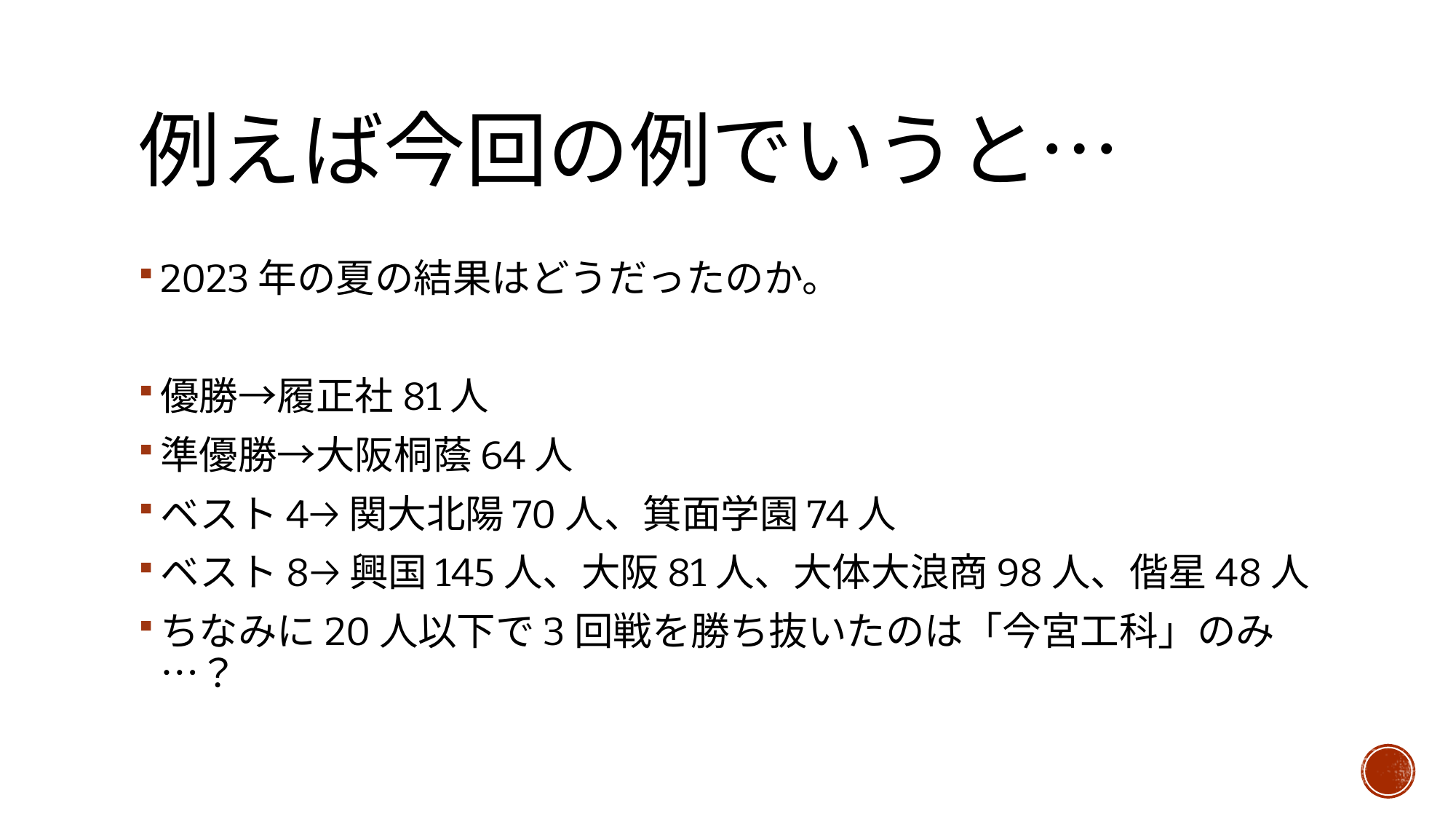

# 例えば今回の例でいうと…
2023年の夏の結果はどうだったのか。

優勝→履正社81人
準優勝→大阪桐蔭64人
ベスト4→関大北陽70人、箕面学園74人
ベスト8→興国145人、大阪81人、大体大浪商98人、偕星48人
ちなみに20人以下で3回戦を勝ち抜いたのは「今宮工科」のみ…？